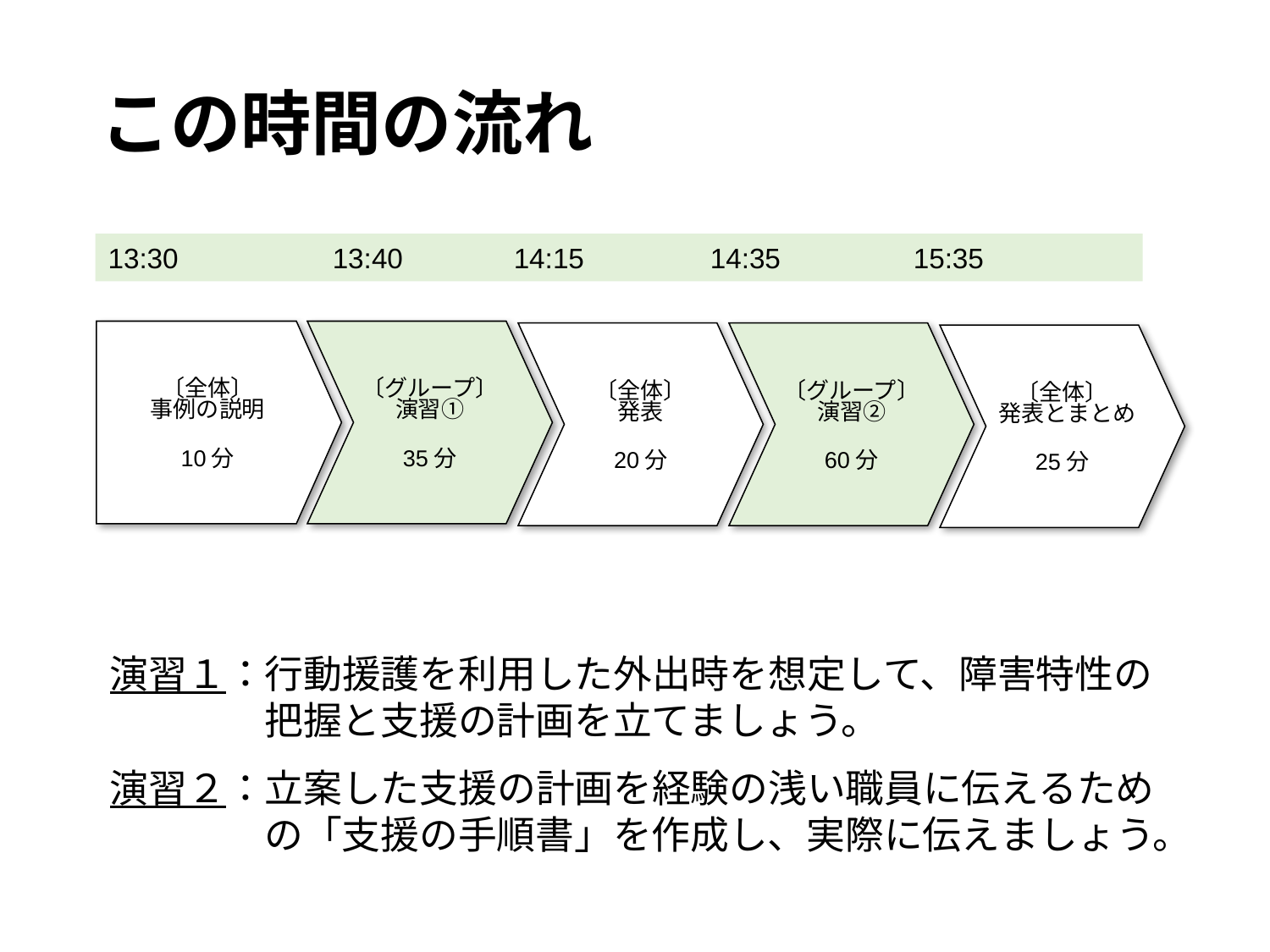

# この時間の流れ
13:30　　　　　13:40　　　  14:15　　　　14:35　　　　 15:35
〔全体〕
事例の説明

10分
〔グループ〕
演習①

35分
〔全体〕
発表

20分
〔グループ〕
演習②

60分
〔全体〕
発表とまとめ

25分
演習１：行動援護を利用した外出時を想定して、障害特性の把握と支援の計画を立てましょう。
演習２：立案した支援の計画を経験の浅い職員に伝えるための「支援の手順書」を作成し、実際に伝えましょう。